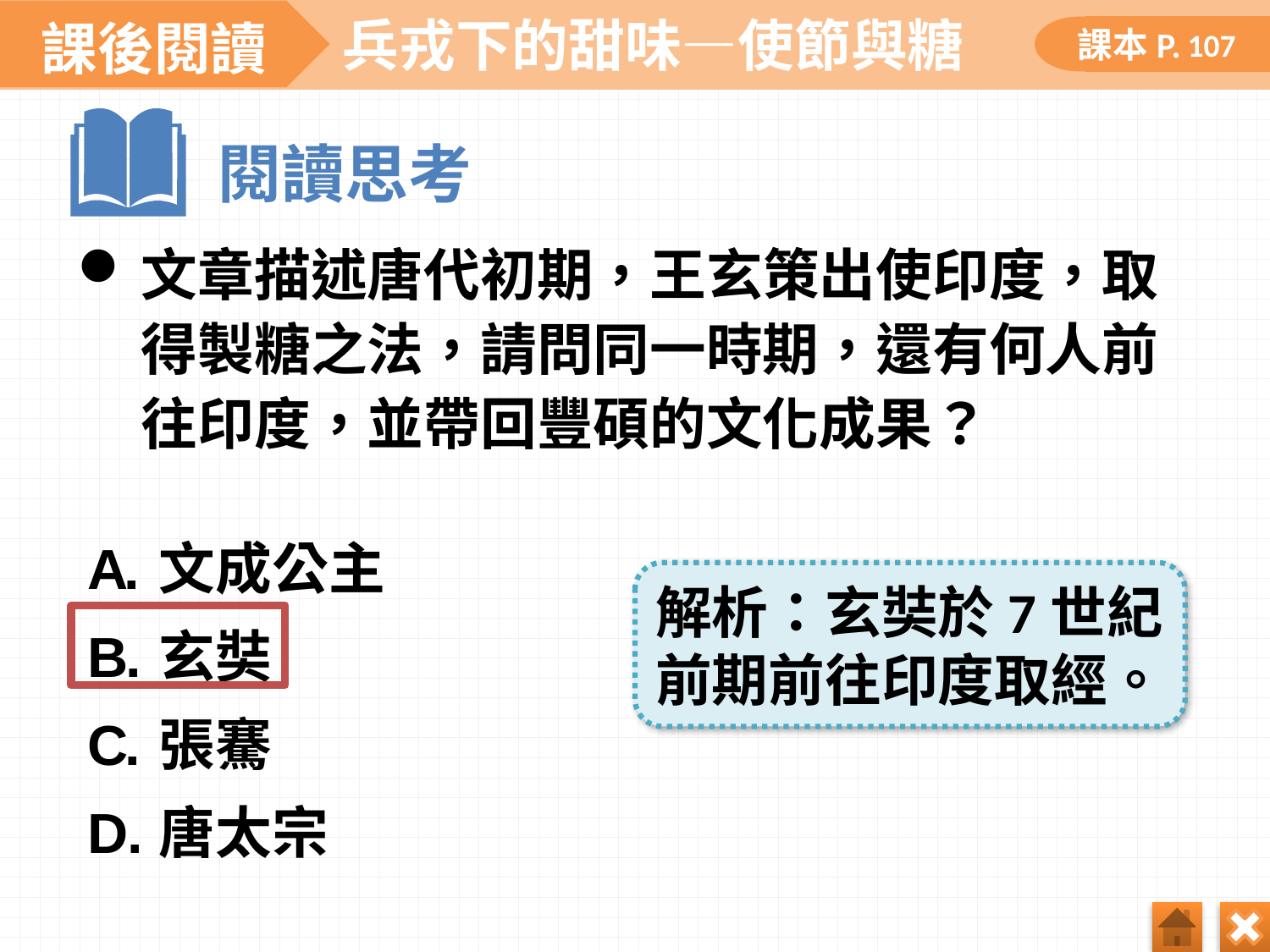

# 兵戎下的甜味—使節與糖
107
文章描述唐代初期，王玄策出使印度，取得製糖之法，請問同一時期，還有何人前往印度，並帶回豐碩的文化成果？
文成公主
玄奘
張騫
唐太宗
解析：玄奘於7世紀前期前往印度取經。